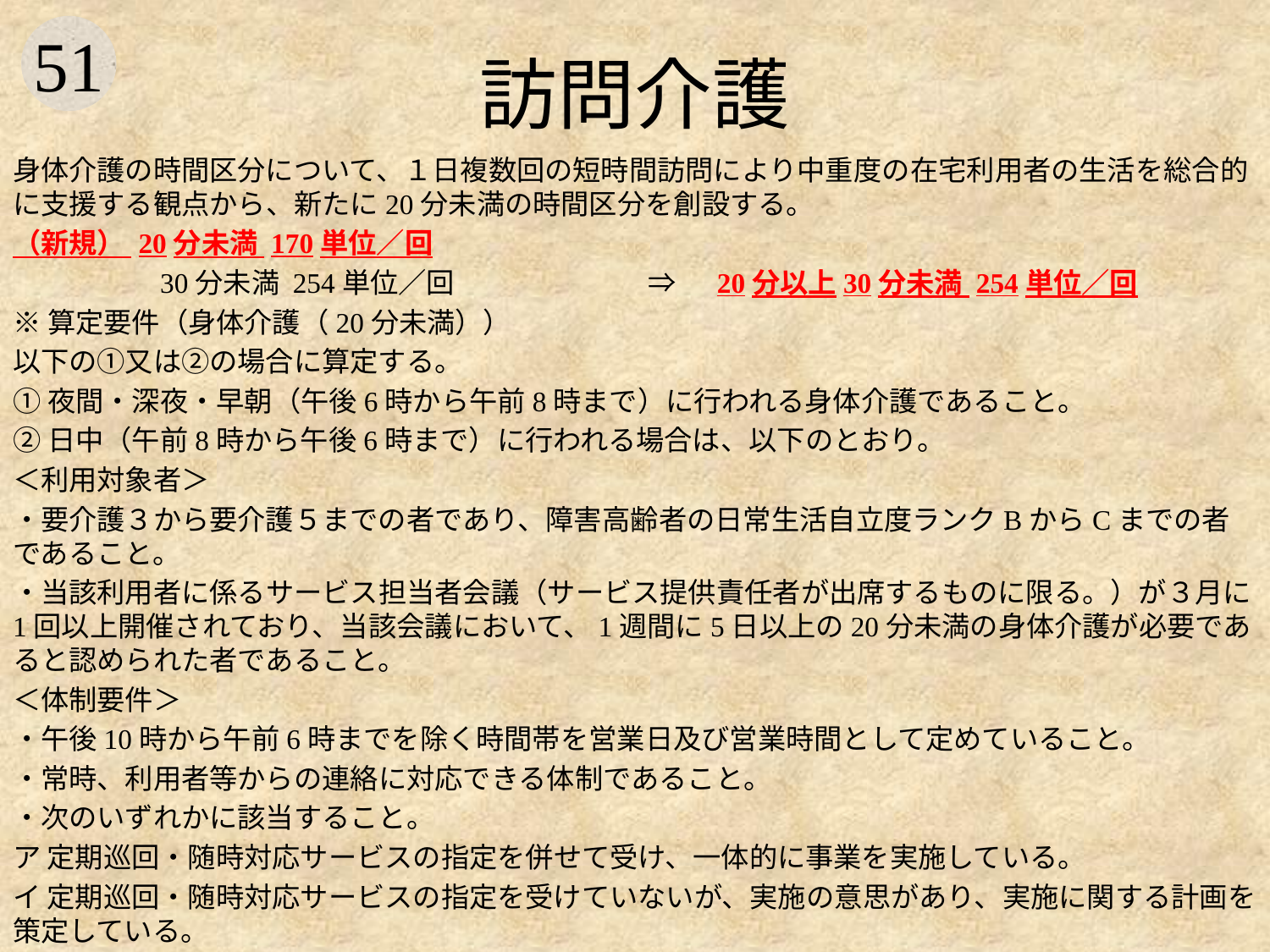

# 訪問介護
身体介護の時間区分について、１日複数回の短時間訪問により中重度の在宅利用者の生活を総合的に支援する観点から、新たに20分未満の時間区分を創設する。
（新規） 20分未満 170単位／回
　　　　　30分未満 254単位／回 		⇒ 　20分以上30分未満 254単位／回
※算定要件（身体介護（20分未満））
以下の①又は②の場合に算定する。
①夜間・深夜・早朝（午後6時から午前8時まで）に行われる身体介護であること。
②日中（午前8時から午後6時まで）に行われる場合は、以下のとおり。
＜利用対象者＞
・要介護３から要介護５までの者であり、障害高齢者の日常生活自立度ランクBからCまでの者であること。
・当該利用者に係るサービス担当者会議（サービス提供責任者が出席するものに限る。）が３月に1回以上開催されており、当該会議において、1週間に5日以上の20分未満の身体介護が必要であると認められた者であること。
＜体制要件＞
・午後10時から午前6時までを除く時間帯を営業日及び営業時間として定めていること。
・常時、利用者等からの連絡に対応できる体制であること。
・次のいずれかに該当すること。
ア 定期巡回・随時対応サービスの指定を併せて受け、一体的に事業を実施している。
イ 定期巡回・随時対応サービスの指定を受けていないが、実施の意思があり、実施に関する計画を策定している。